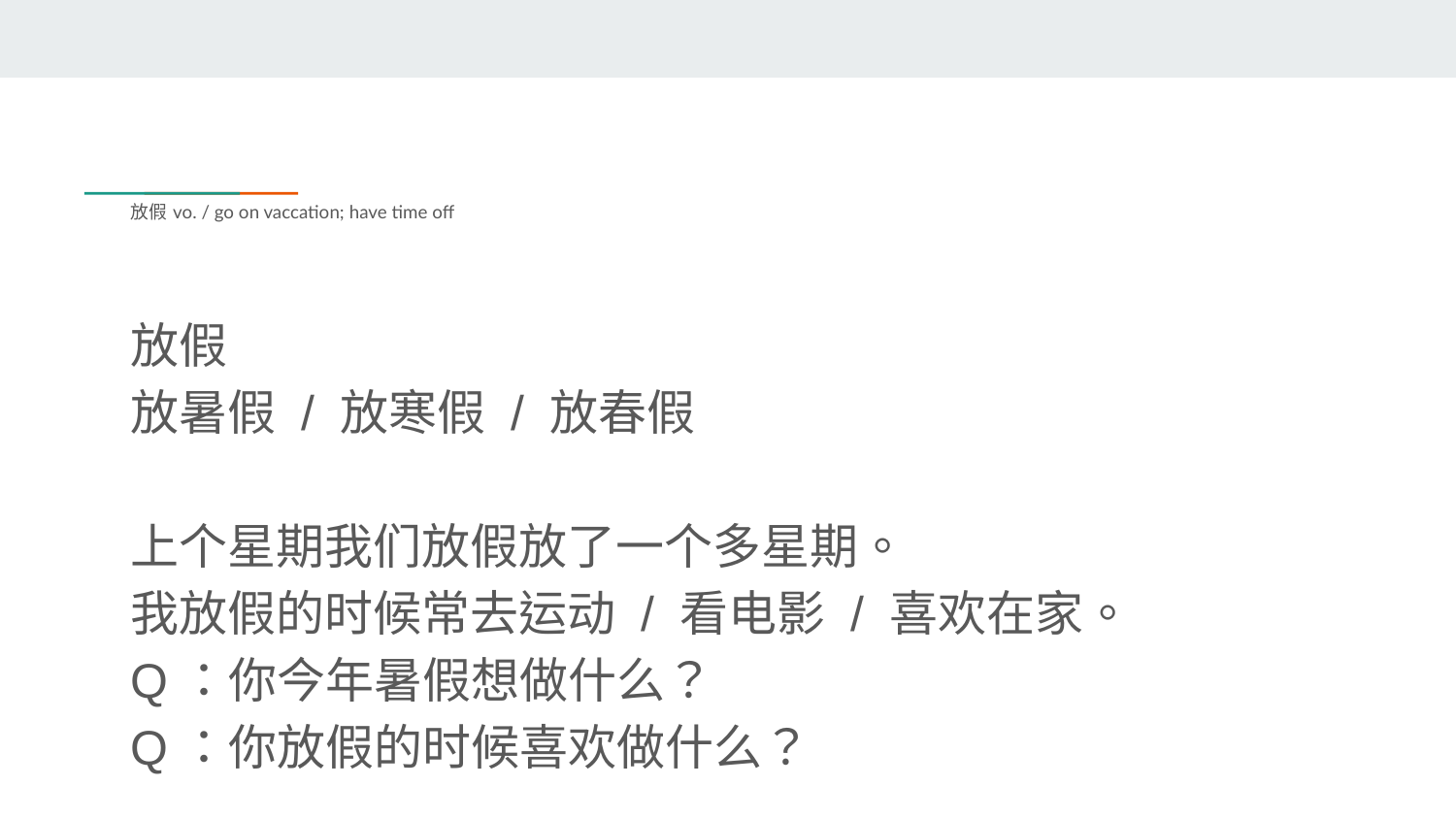

# 放假 vo. / go on vaccation; have time off

放假
放暑假 / 放寒假 / 放春假

上个星期我们放假放了一个多星期。
我放假的时候常去运动 / 看电影 / 喜欢在家。
Q：你今年暑假想做什么？
Q：你放假的时候喜欢做什么？